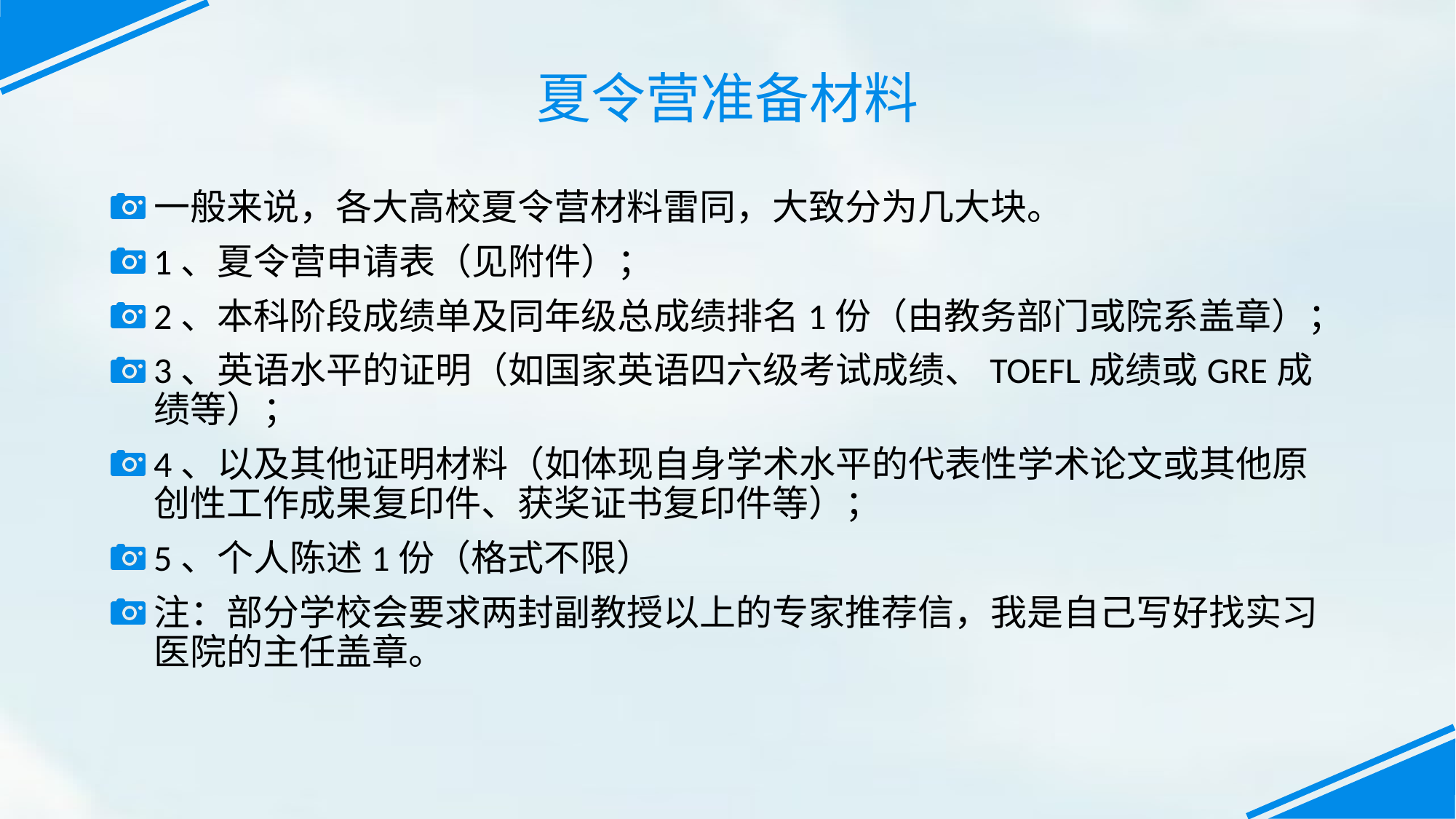

# 夏令营准备材料
一般来说，各大高校夏令营材料雷同，大致分为几大块。
1、夏令营申请表（见附件）；
2、本科阶段成绩单及同年级总成绩排名1份（由教务部门或院系盖章）；
3、英语水平的证明（如国家英语四六级考试成绩、TOEFL成绩或GRE成绩等）；
4、以及其他证明材料（如体现自身学术水平的代表性学术论文或其他原创性工作成果复印件、获奖证书复印件等）；
5、个人陈述1份（格式不限）
注：部分学校会要求两封副教授以上的专家推荐信，我是自己写好找实习医院的主任盖章。